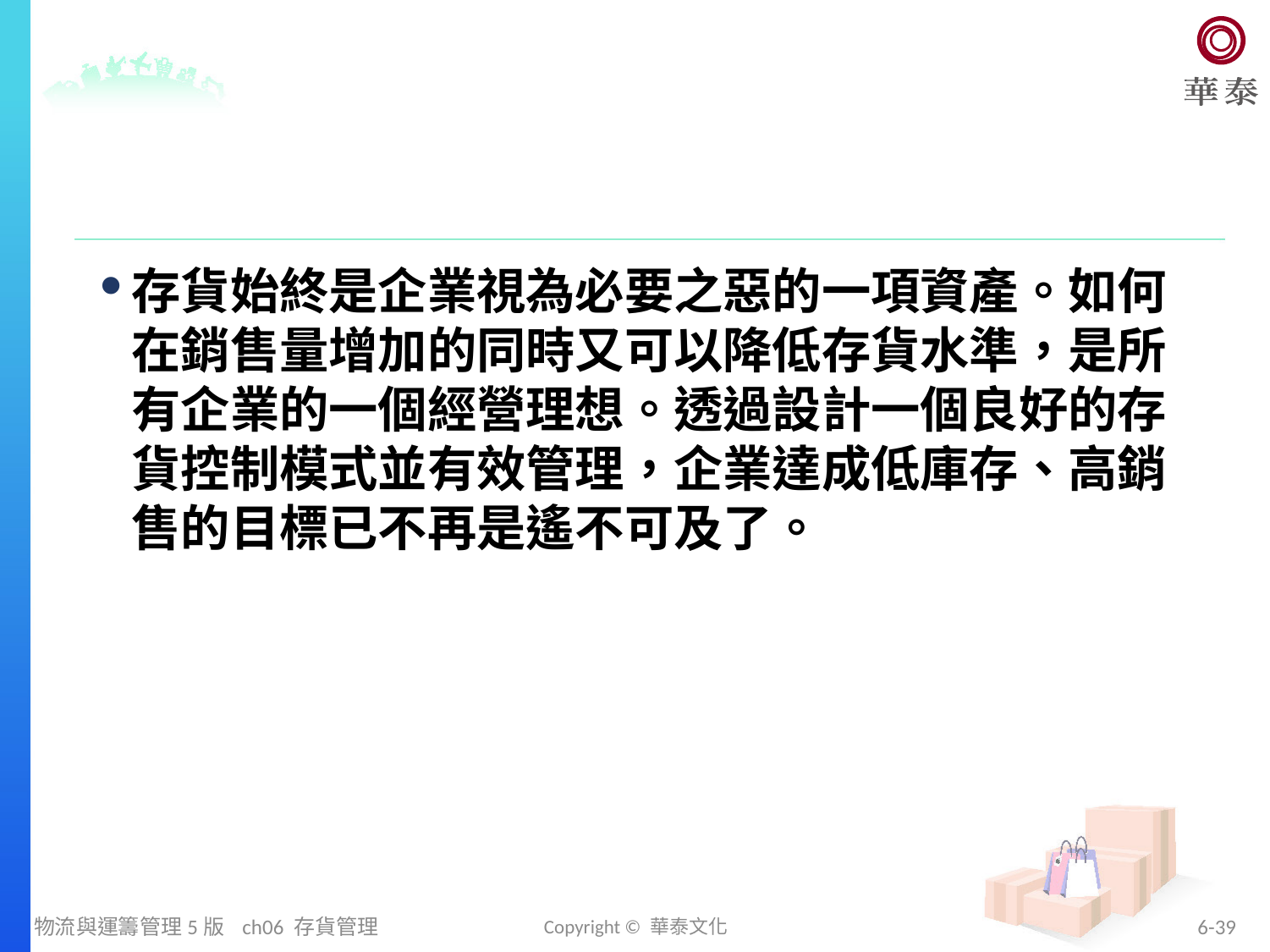

存貨始終是企業視為必要之惡的一項資產。如何在銷售量增加的同時又可以降低存貨水準，是所有企業的一個經營理想。透過設計一個良好的存貨控制模式並有效管理，企業達成低庫存、高銷售的目標已不再是遙不可及了。
物流與運籌管理5版  ch06 存貨管理
Copyright © 華泰文化
6-39